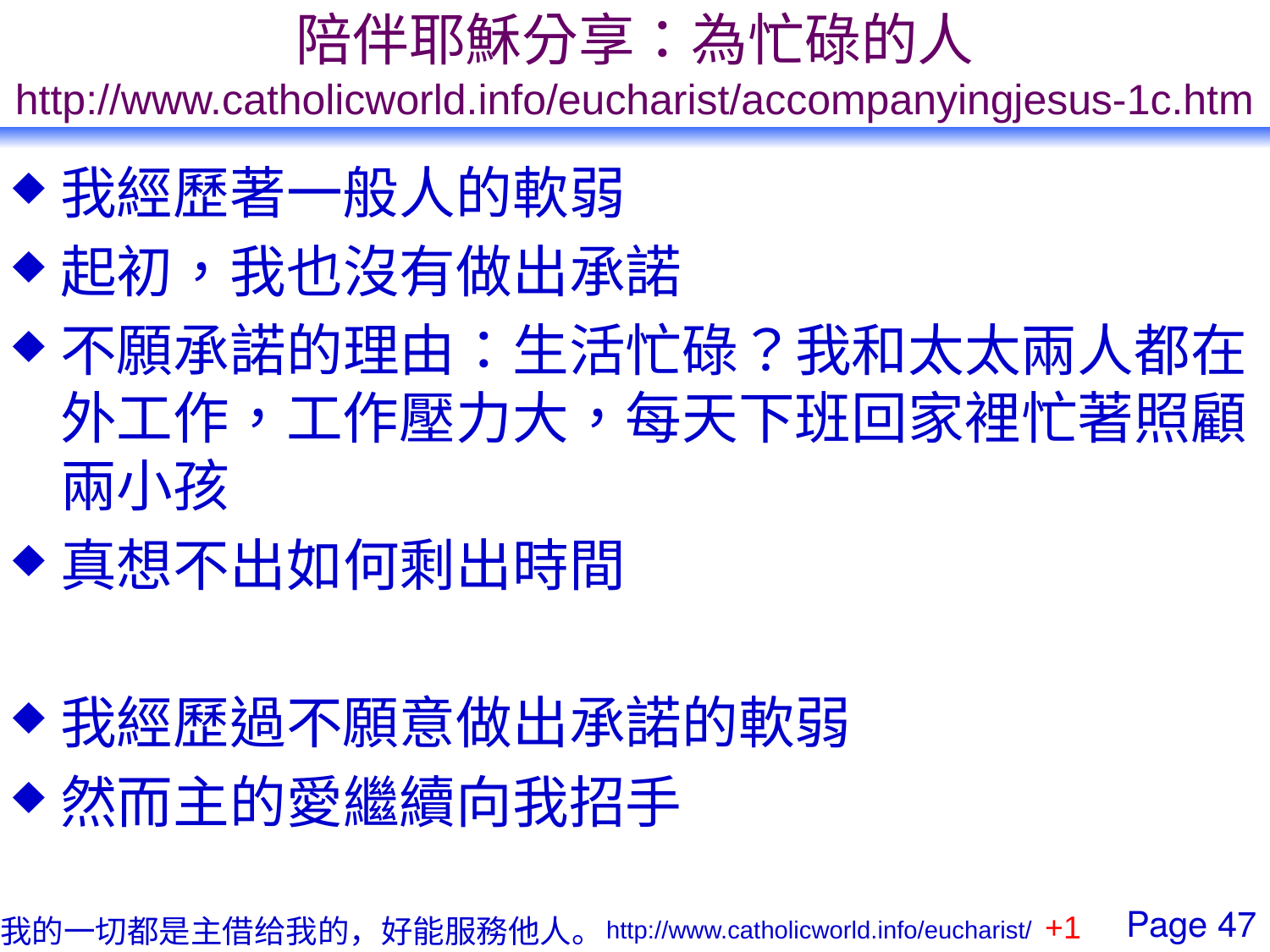

# 陪伴耶穌分享：為忙碌的人 http://www.catholicworld.info/eucharist/accompanyingjesus-1c.htm
我經歷著一般人的軟弱
起初，我也沒有做出承諾
不願承諾的理由：生活忙碌？我和太太兩人都在外工作，工作壓力大，每天下班回家裡忙著照顧兩小孩
真想不出如何剩出時間

我經歷過不願意做出承諾的軟弱
然而主的愛繼續向我招手
+1